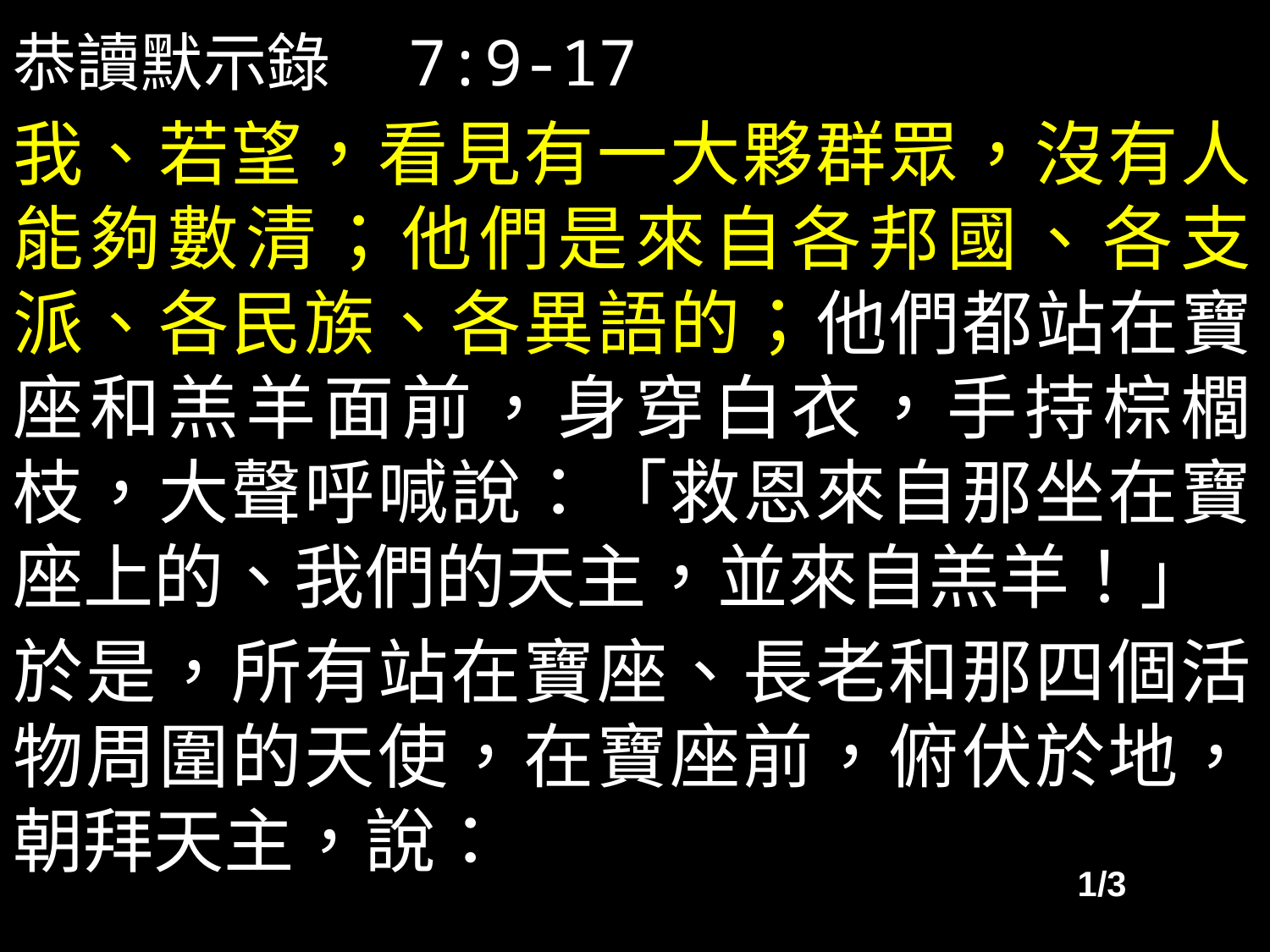

恭讀默示錄　7:9-17
我、若望，看見有一大夥群眾，沒有人能夠數清；他們是來自各邦國、各支派、各民族、各異語的；他們都站在寶座和羔羊面前，身穿白衣，手持棕櫚枝，大聲呼喊說：「救恩來自那坐在寶座上的、我們的天主，並來自羔羊！」
於是，所有站在寶座、長老和那四個活物周圍的天使，在寶座前，俯伏於地，朝拜天主，說：
1/3